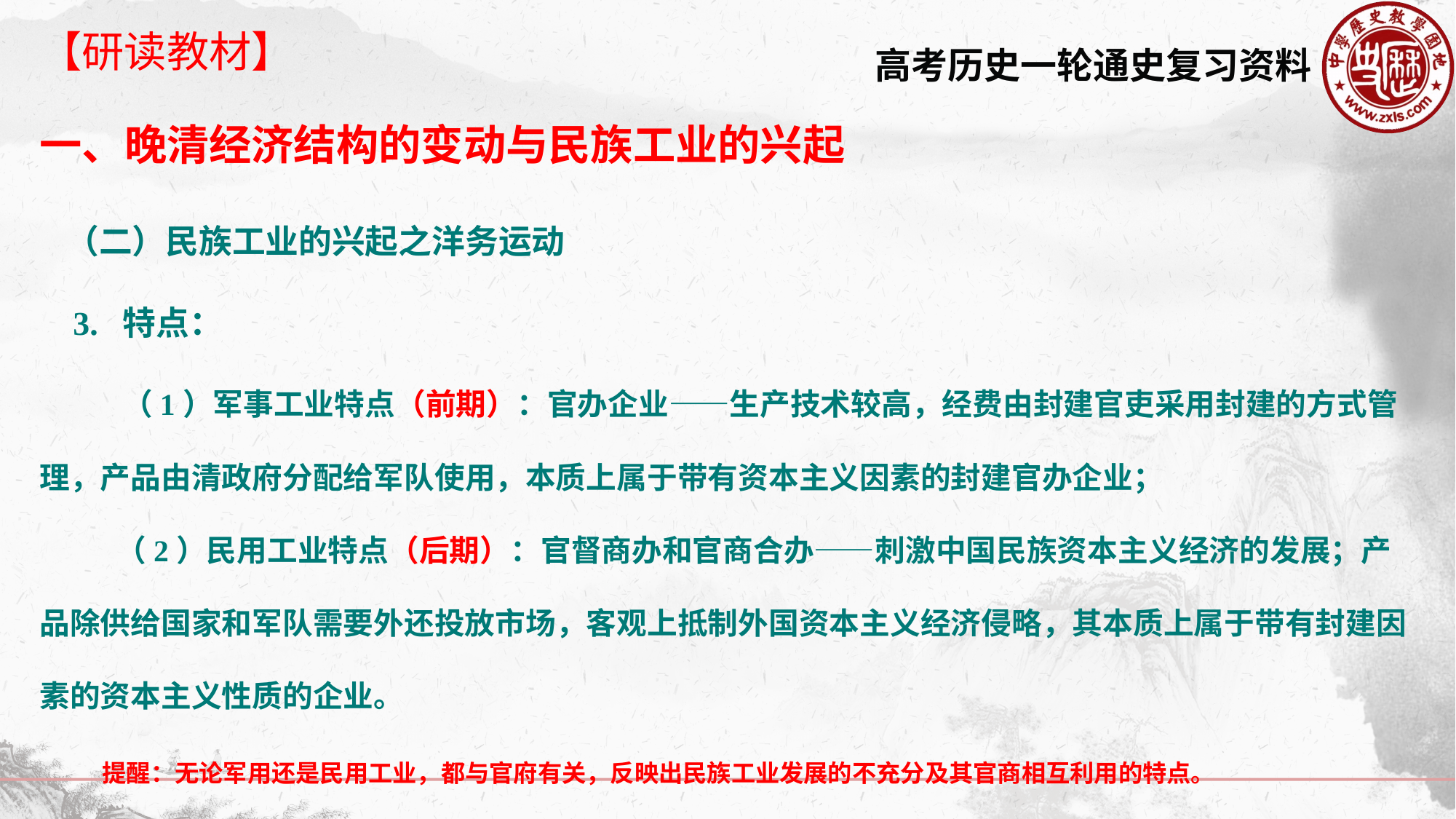

【研读教材】
一、晚清经济结构的变动与民族工业的兴起
（二）民族工业的兴起之洋务运动
    3.  特点：
          （1）军事工业特点（前期）：官办企业——生产技术较高，经费由封建官吏采用封建的方式管理，产品由清政府分配给军队使用，本质上属于带有资本主义因素的封建官办企业；
          （2）民用工业特点（后期）：官督商办和官商合办——刺激中国民族资本主义经济的发展；产品除供给国家和军队需要外还投放市场，客观上抵制外国资本主义经济侵略，其本质上属于带有封建因素的资本主义性质的企业。
        提醒：无论军用还是民用工业，都与官府有关，反映出民族工业发展的不充分及其官商相互利用的特点。